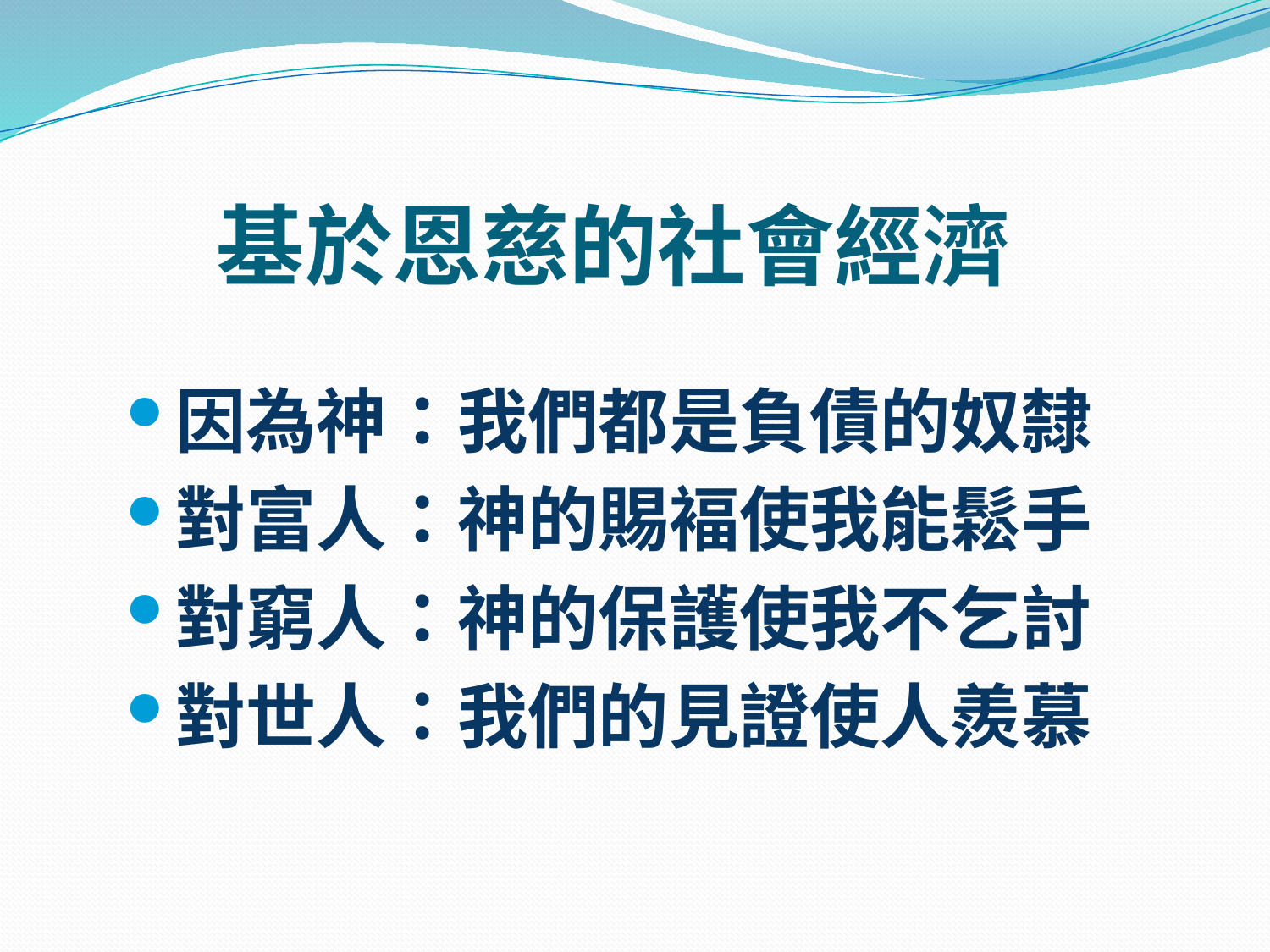

# 基於恩慈的社會經濟
因為神：我們都是負債的奴隸
對富人：神的賜褔使我能鬆手
對窮人：神的保護使我不乞討
對世人：我們的見證使人羨慕